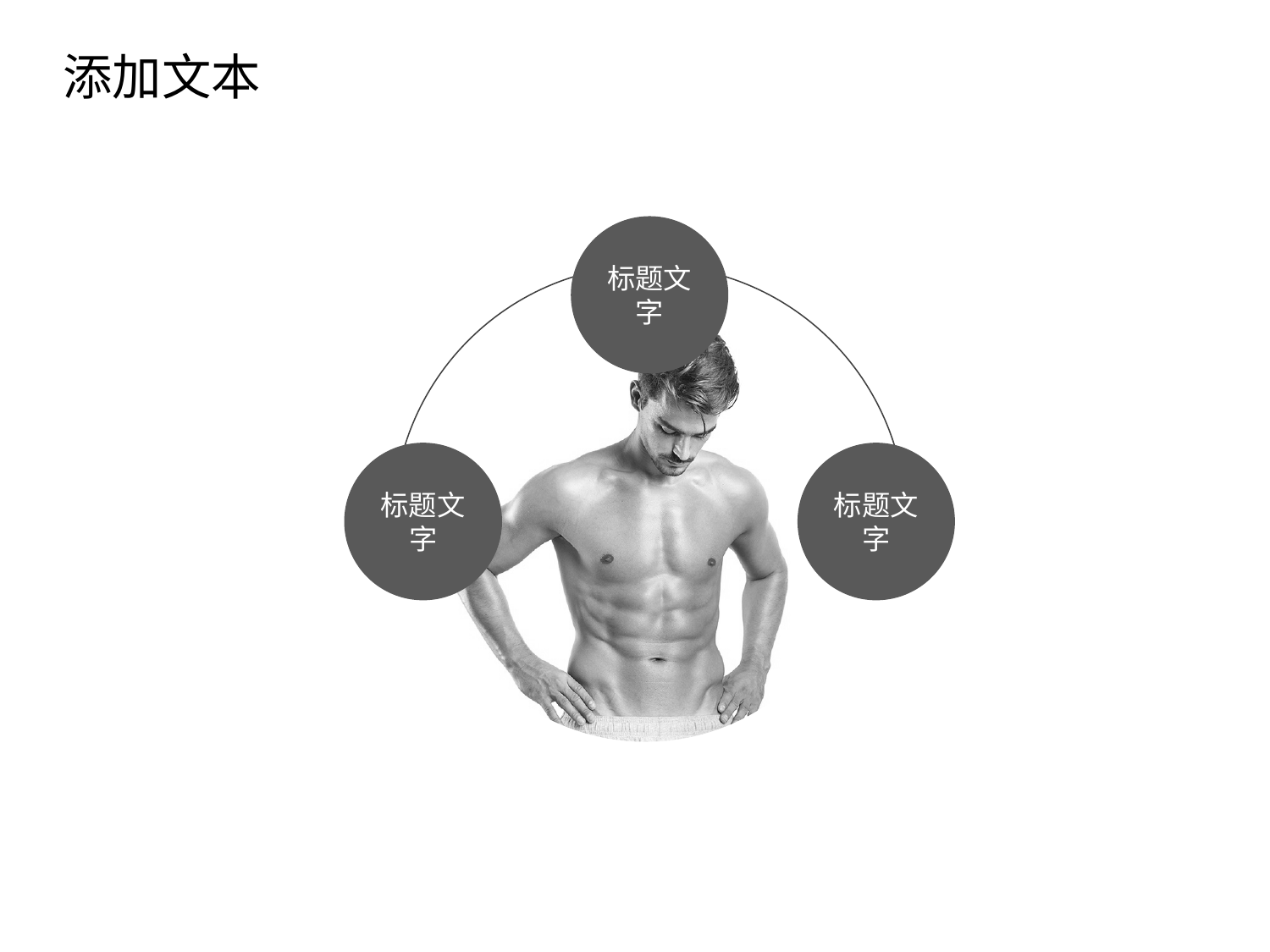

添加文本
标题文字

点击添加文本

点击添加文本
标题文字
标题文字
点击添加文本
点击添加文本